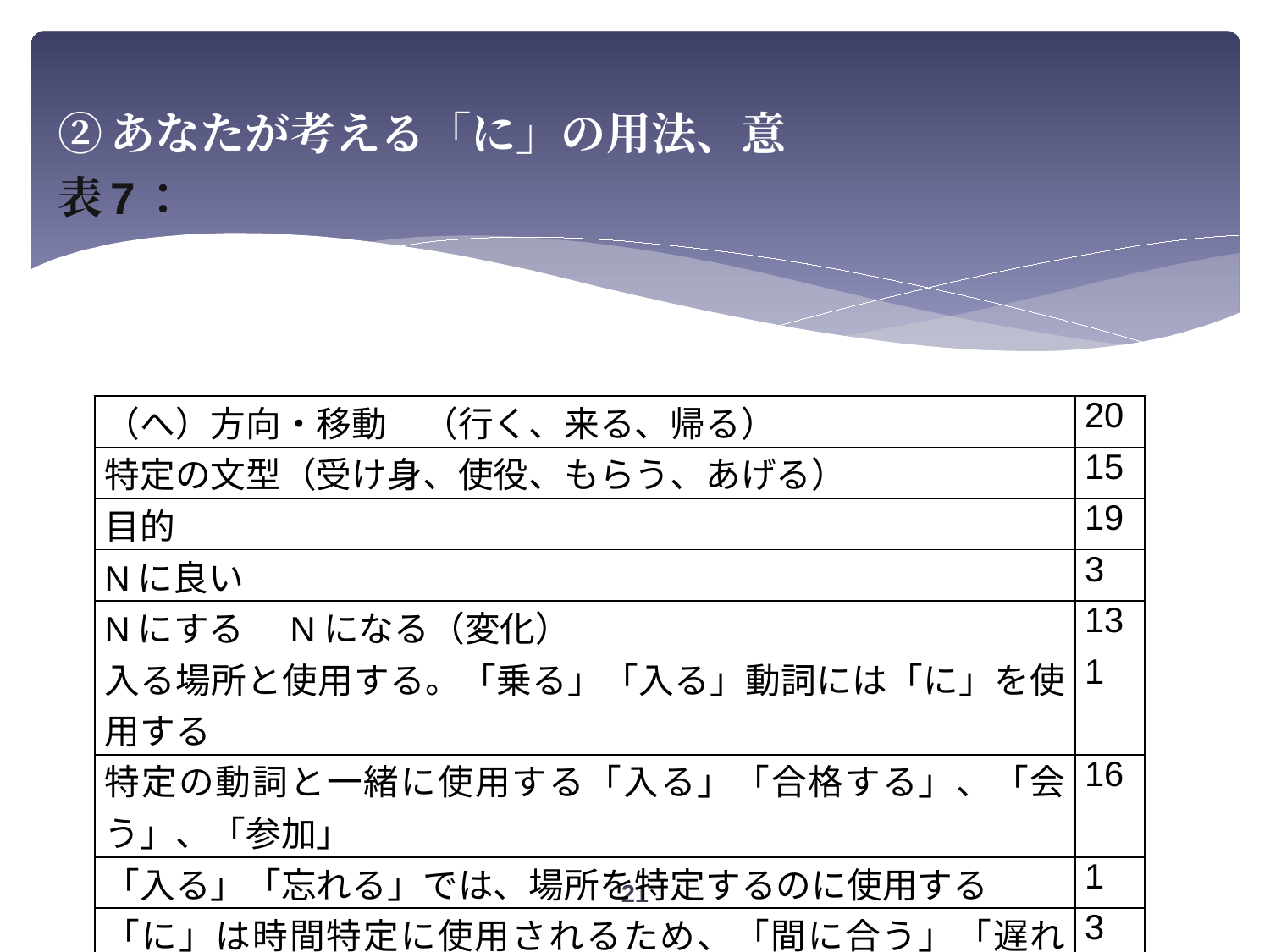

# ②あなたが考える「に」の用法、意 表7：
| （へ）方向・移動　（行く、来る、帰る） | 20 |
| --- | --- |
| 特定の文型（受け身、使役、もらう、あげる） | 15 |
| 目的 | 19 |
| Nに良い | 3 |
| Nにする　Nになる（変化） | 13 |
| 入る場所と使用する。「乗る」「入る」動詞には「に」を使用する | 1 |
| 特定の動詞と一緒に使用する「入る」「合格する」、「会う」、「参加」 | 16 |
| 「入る」「忘れる」では、場所を特定するのに使用する | 1 |
| 「に」は時間特定に使用されるため、「間に合う」「遅れる」動詞と共起する。「約束の時間に遅れる」 | 3 |
| 共起する名詞が2つある場合。「言う」「伝える」「謝る」のような動詞 | 4 |
21